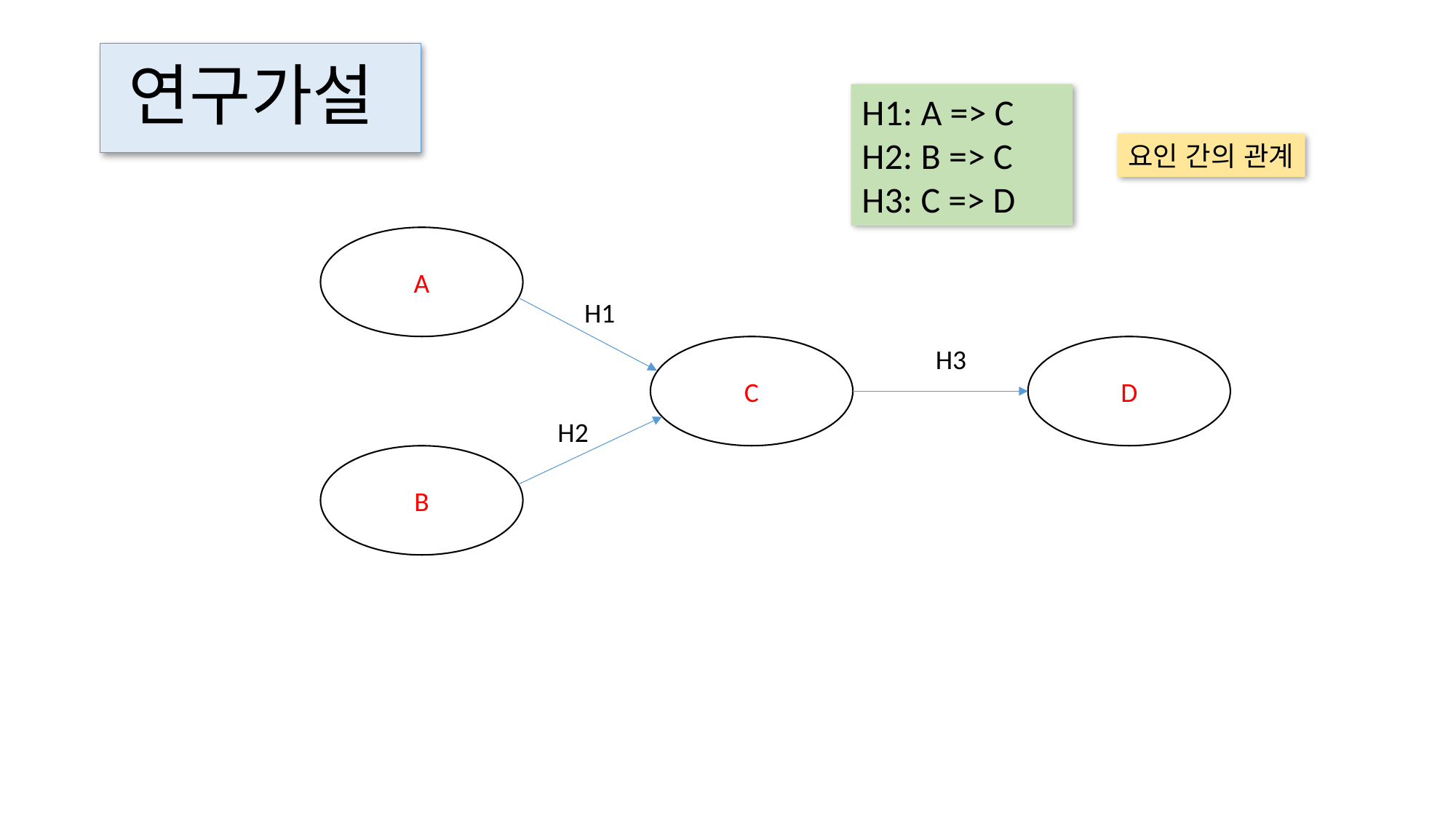

# 연구가설
H1: A => C
H2: B => C
H3: C => D
요인 간의 관계
A
H1
C
H3
D
H2
B